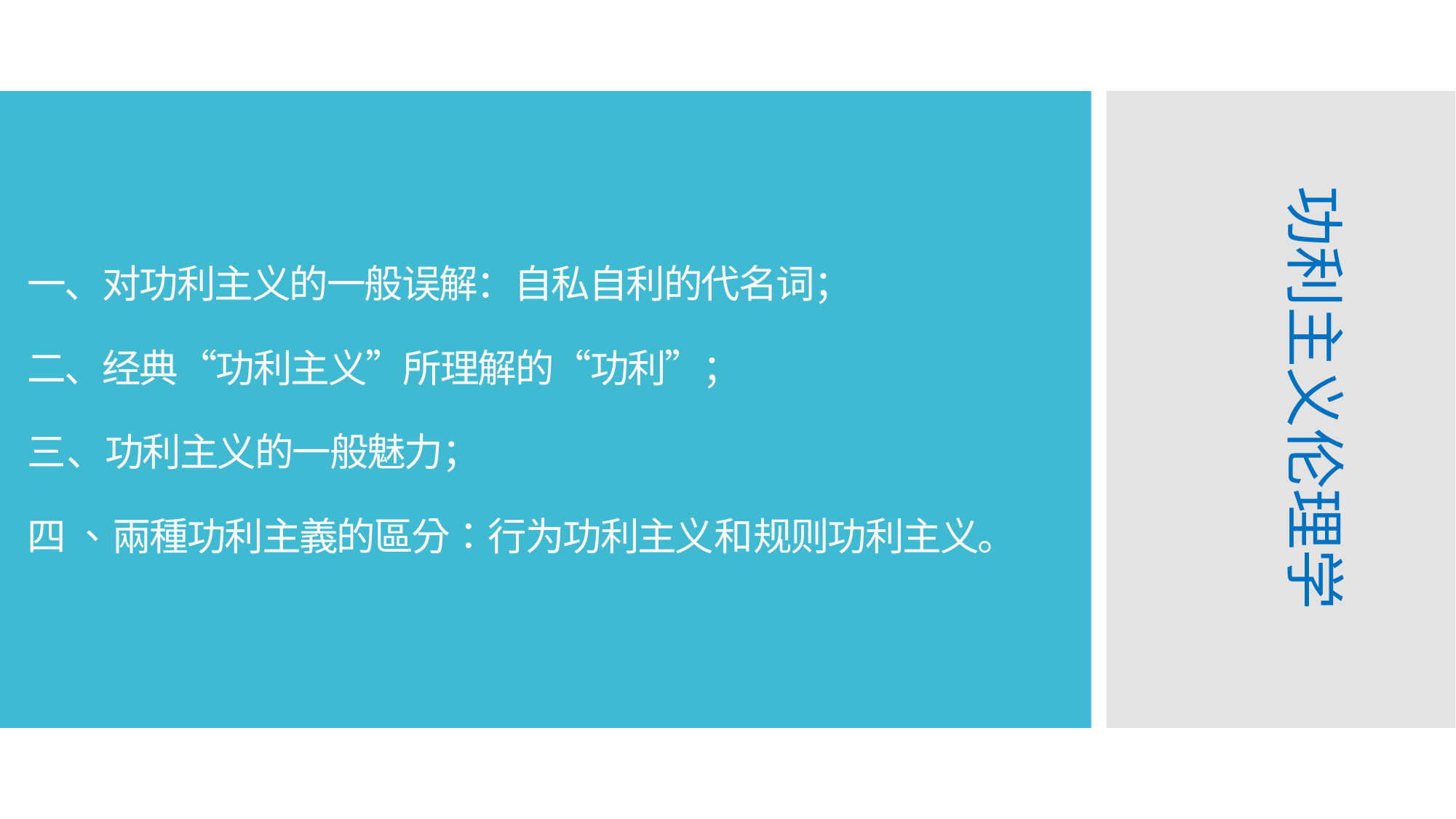

# 一、对功利主义的一般误解：自私自利的代名词； 二、经典“功利主义”所理解的“功利”；   三、功利主义的一般魅力； 四 、兩種功利主義的區分：行为功利主义和规则功利主义。
功利主义伦理学